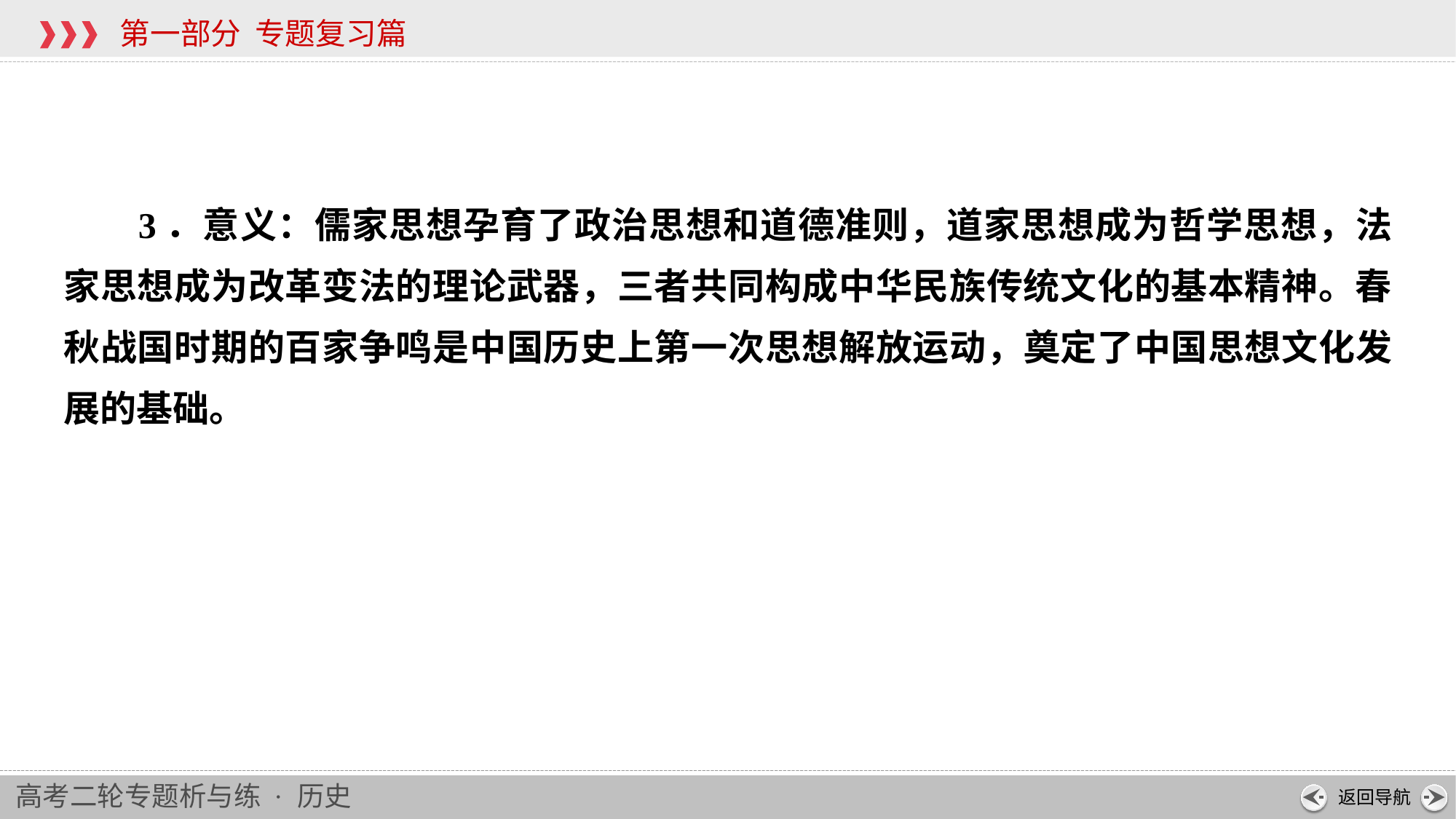

3．意义：儒家思想孕育了政治思想和道德准则，道家思想成为哲学思想，法家思想成为改革变法的理论武器，三者共同构成中华民族传统文化的基本精神。春秋战国时期的百家争鸣是中国历史上第一次思想解放运动，奠定了中国思想文化发展的基础。